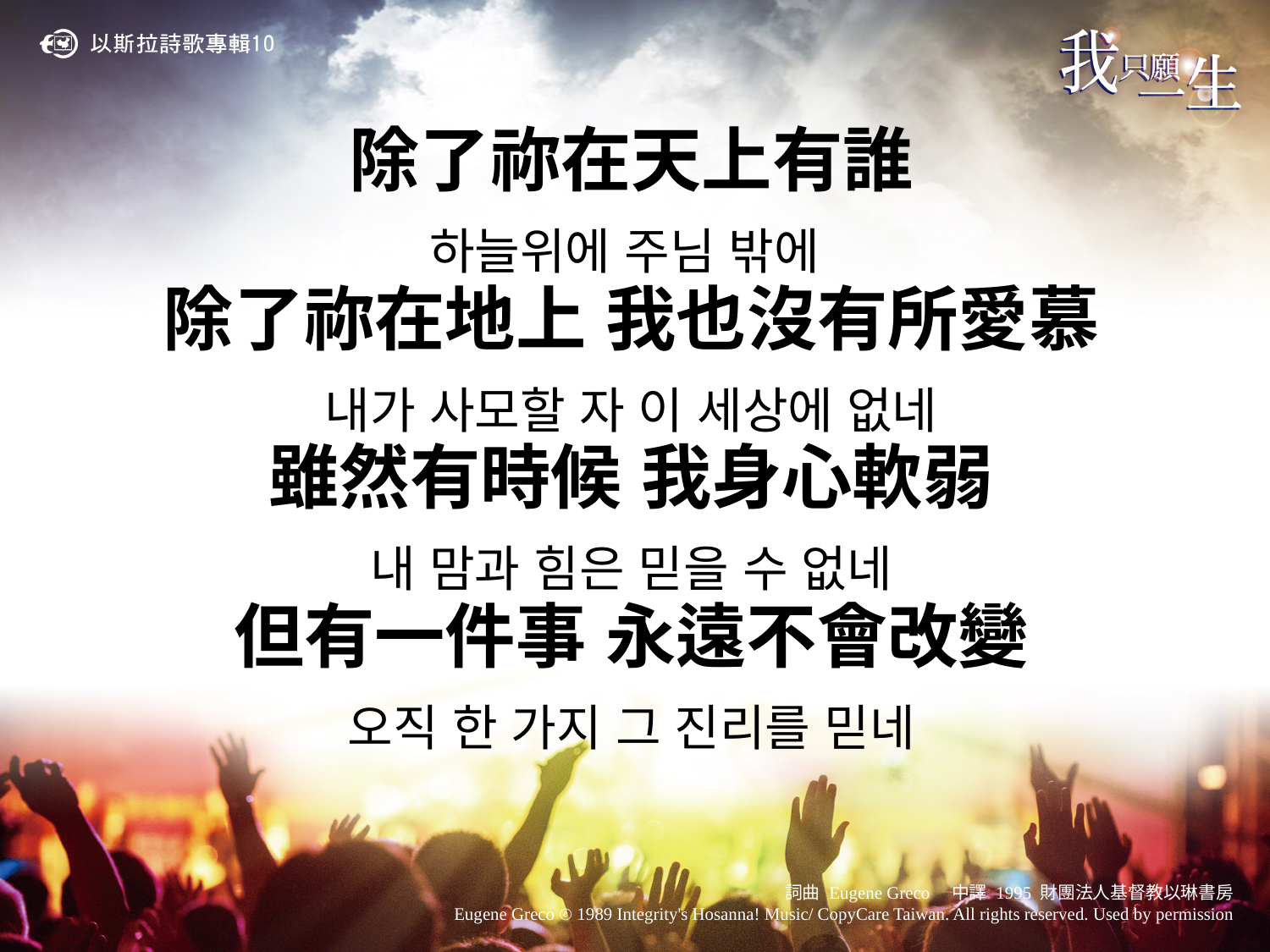

除了祢在天上有誰
하늘위에 주님 밖에
除了祢在地上 我也沒有所愛慕
내가 사모할 자 이 세상에 없네
雖然有時候 我身心軟弱
내 맘과 힘은 믿을 수 없네
但有一件事 永遠不會改變
오직 한 가지 그 진리를 믿네
詞曲 Eugene Greco    中譯 1995 財團法人基督教以琳書房
Eugene Greco ⓒ 1989 Integrity's Hosanna! Music/ CopyCare Taiwan. All rights reserved. Used by permission